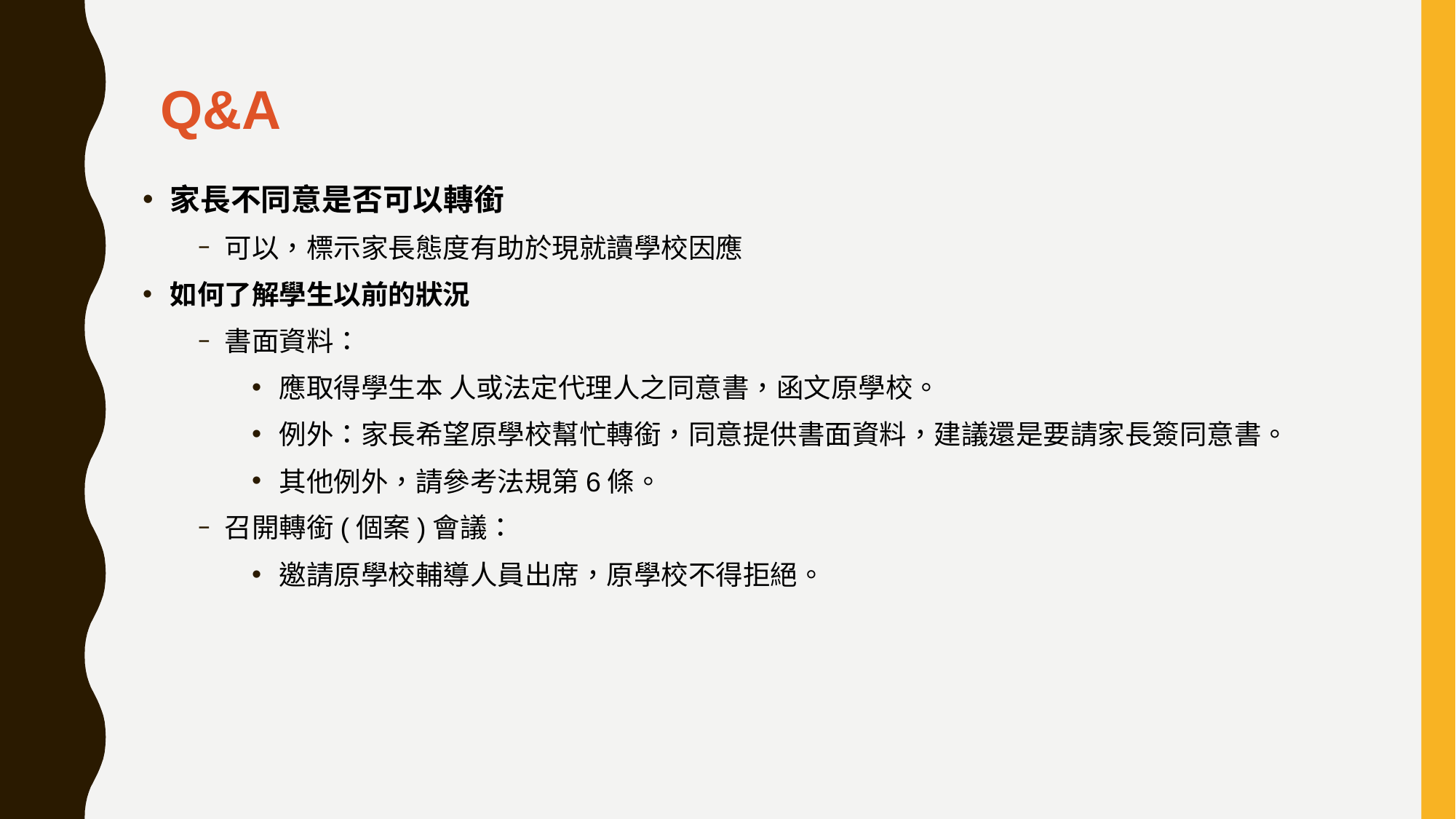

# Q&A
家長不同意是否可以轉銜
可以，標示家長態度有助於現就讀學校因應
如何了解學生以前的狀況
書面資料：
應取得學生本 人或法定代理人之同意書，函文原學校。
例外：家長希望原學校幫忙轉銜，同意提供書面資料，建議還是要請家長簽同意書。
其他例外，請參考法規第6條。
召開轉銜(個案)會議：
邀請原學校輔導人員出席，原學校不得拒絕。